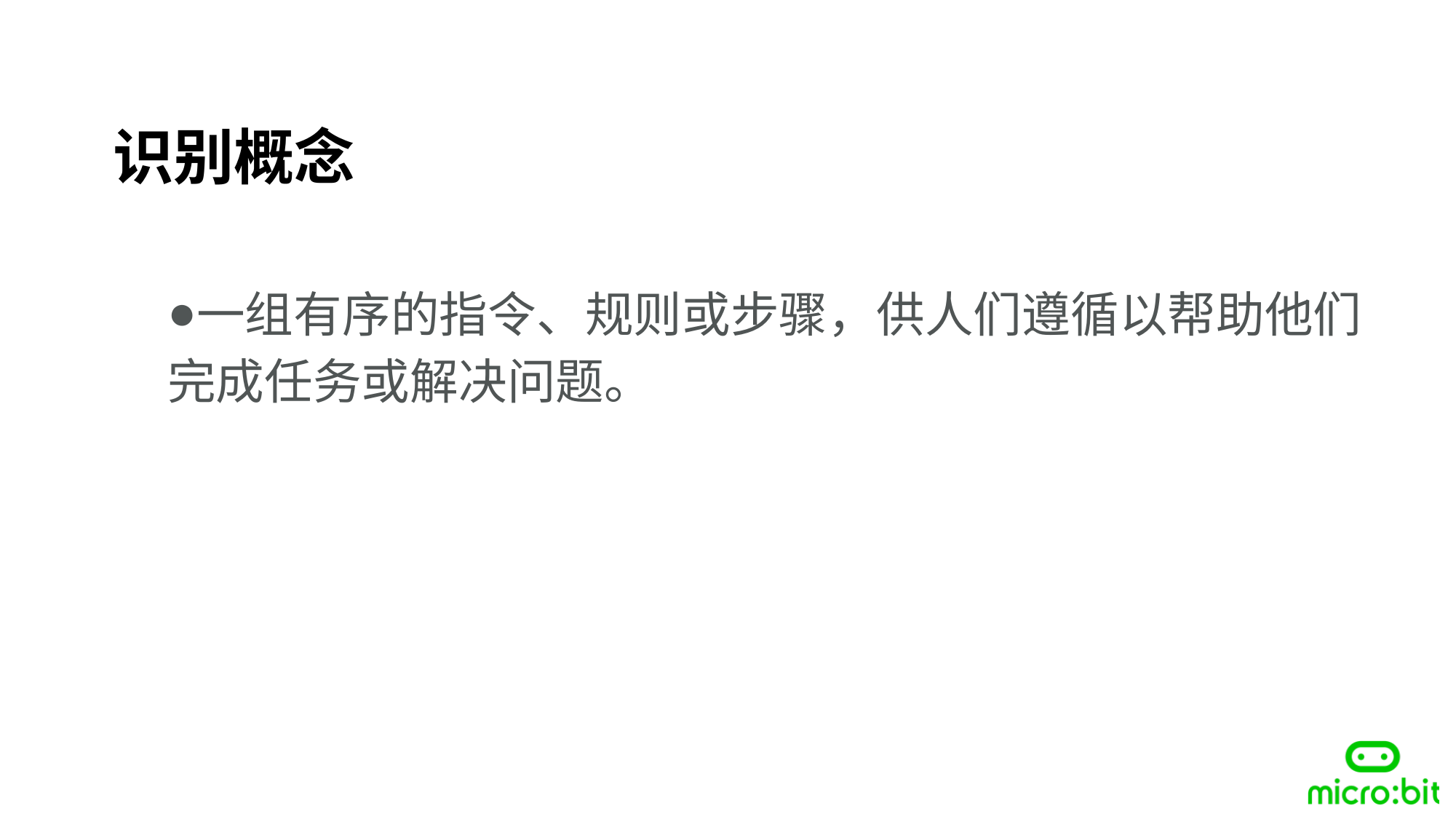

识别概念

一组有序的指令、规则或步骤，供人们遵循以帮助他们完成任务或解决问题。